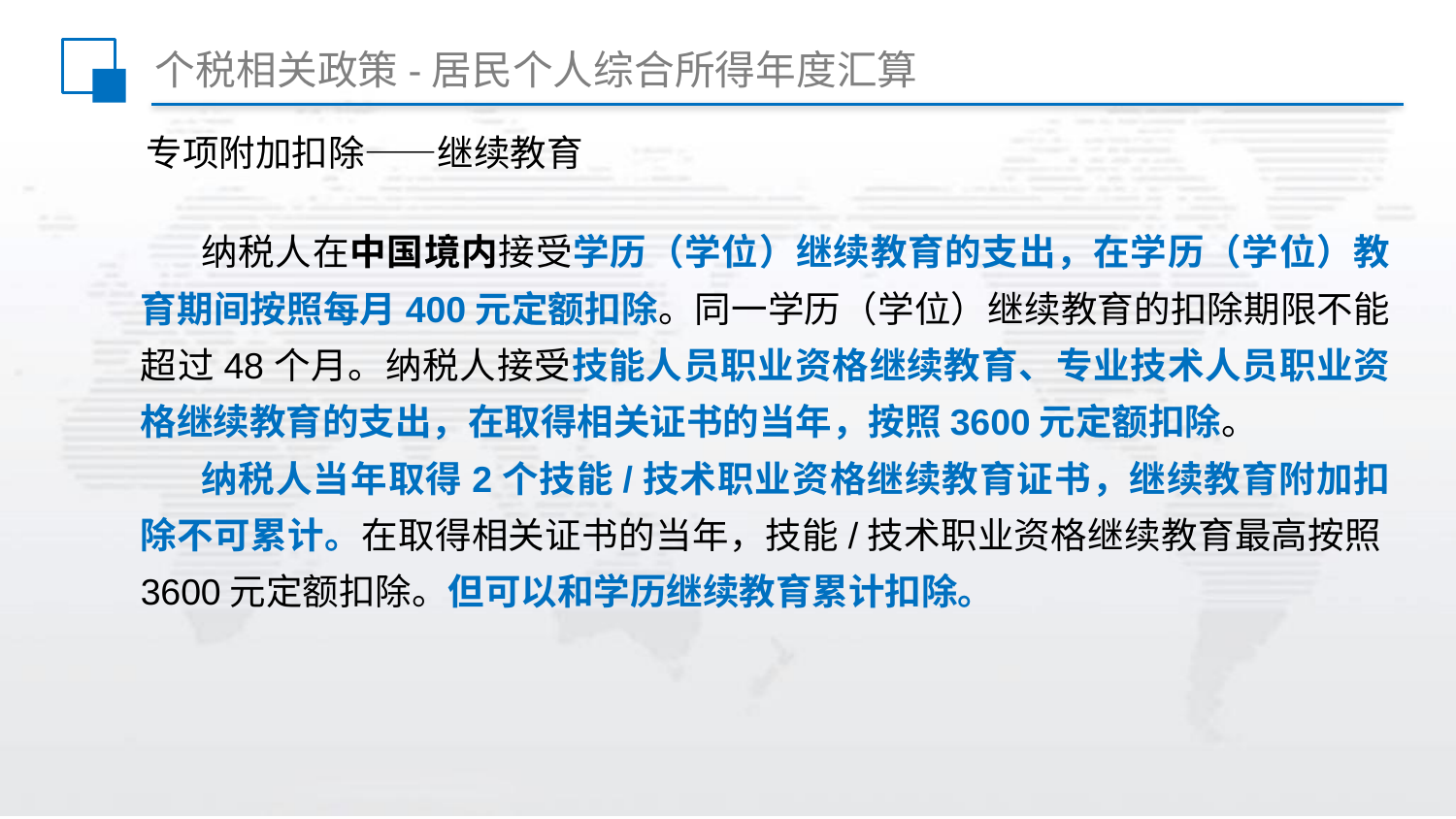

# 个税相关政策-居民个人综合所得年度汇算
专项附加扣除——继续教育
纳税人在中国境内接受学历（学位）继续教育的支出，在学历（学位）教育期间按照每月400元定额扣除。同一学历（学位）继续教育的扣除期限不能超过48个月。纳税人接受技能人员职业资格继续教育、专业技术人员职业资格继续教育的支出，在取得相关证书的当年，按照3600元定额扣除。
纳税人当年取得2个技能/技术职业资格继续教育证书，继续教育附加扣除不可累计。在取得相关证书的当年，技能/技术职业资格继续教育最高按照3600元定额扣除。但可以和学历继续教育累计扣除。